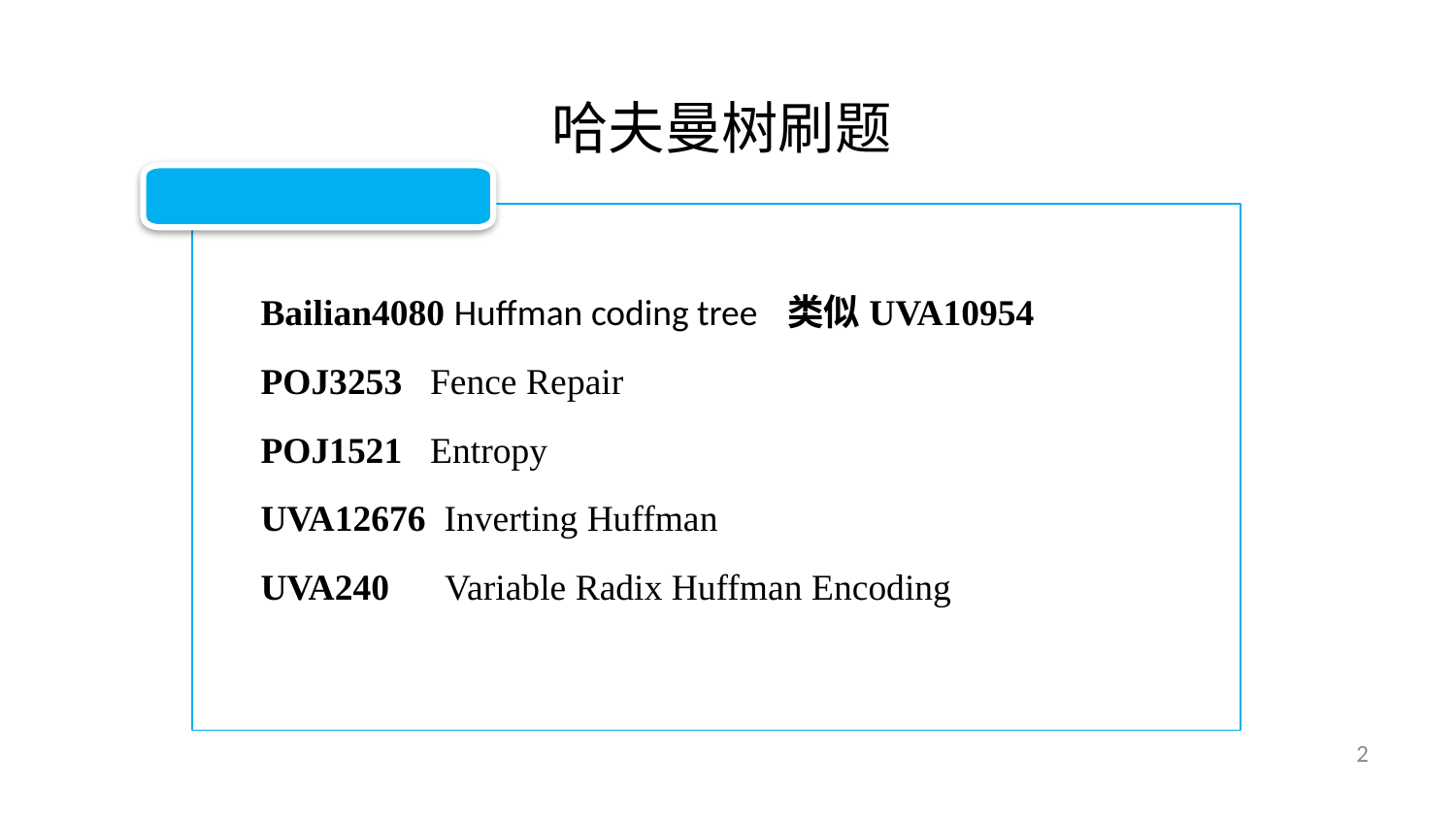

哈夫曼树刷题

Bailian4080 Huffman coding tree
类似UVA10954
POJ3253   Fence Repair
POJ1521   Entropy
UVA12676  Inverting Huffman
UVA240      Variable Radix Huffman Encoding
2